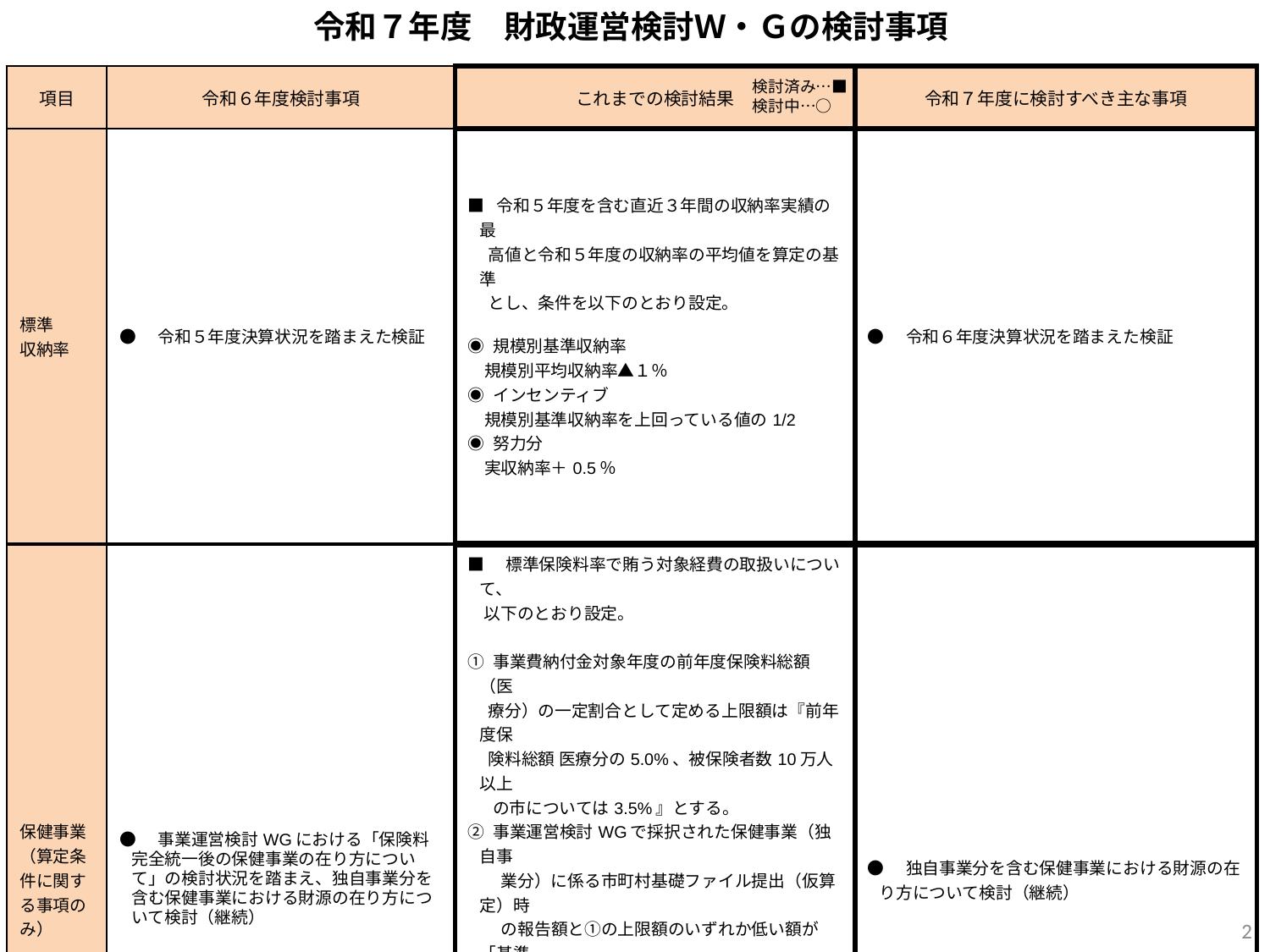

# 令和７年度　財政運営検討Ｗ・Ｇの検討事項
| 項目 | 令和６年度検討事項 | これまでの検討結果 | 令和７年度に検討すべき主な事項 |
| --- | --- | --- | --- |
| 標準 収納率 | ●　令和５年度決算状況を踏まえた検証 | ■ 令和５年度を含む直近３年間の収納率実績の最 　 高値と令和５年度の収納率の平均値を算定の基準 　 とし、条件を以下のとおり設定。 ◉ 規模別基準収納率 　規模別平均収納率▲１％ ◉ インセンティブ 　規模別基準収納率を上回っている値の1/2 ◉ 努力分 　実収納率＋0.5％ | ●　令和６年度決算状況を踏まえた検証 |
検討済み…■
検討中…○
| 保健事業 （算定条件に関する事項のみ） | ●　事業運営検討WGにおける「保険料完全統一後の保健事業の在り方について」の検討状況を踏まえ、独自事業分を含む保健事業における財源の在り方について検討（継続） | ■　標準保険料率で賄う対象経費の取扱いについて、 以下のとおり設定。 　　 ① 事業費納付金対象年度の前年度保険料総額（医 　 療分）の一定割合として定める上限額は『前年度保 　 険料総額 医療分の5.0%、被保険者数10万人以上 　の市については3.5%』とする。 ② 事業運営検討WGで採択された保健事業（独自事 　　業分）に係る市町村基礎ファイル提出（仮算定）時 　　の報告額と①の上限額のいずれか低い額が「基準 　　額」となり、当該「基準額」が普通交付金「ワ独自事 　　業分」の交付（申請）上限額となり、本算定時には、 　　仮算定時からの増額変更は行わない。 ③ 令和７年度以降の普通交付金の取扱としては、事 　　業運営検討WGで採択された保健事業（独自事業 　　分）のみが交付対象となる。 | ●　独自事業分を含む保健事業における財源の在り方について検討（継続） |
| --- | --- | --- | --- |
2